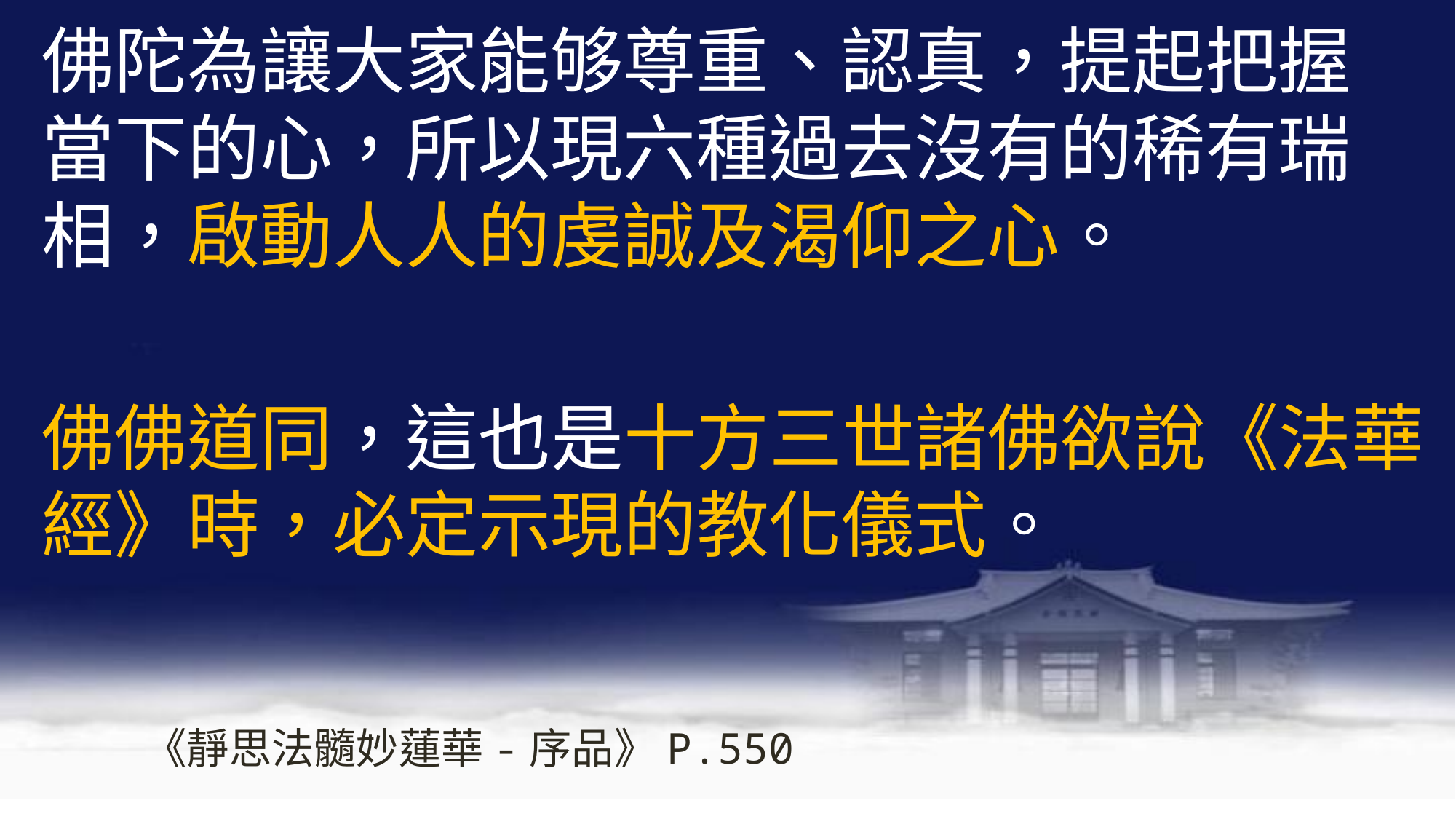

佛陀為讓大家能够尊重、認真，提起把握當下的心，所以現六種過去沒有的稀有瑞相，啟動人人的虔誠及渴仰之心。
佛佛道同，這也是十方三世諸佛欲說《法華經》時，必定示現的教化儀式。
《靜思法髓妙蓮華-序品》P.550